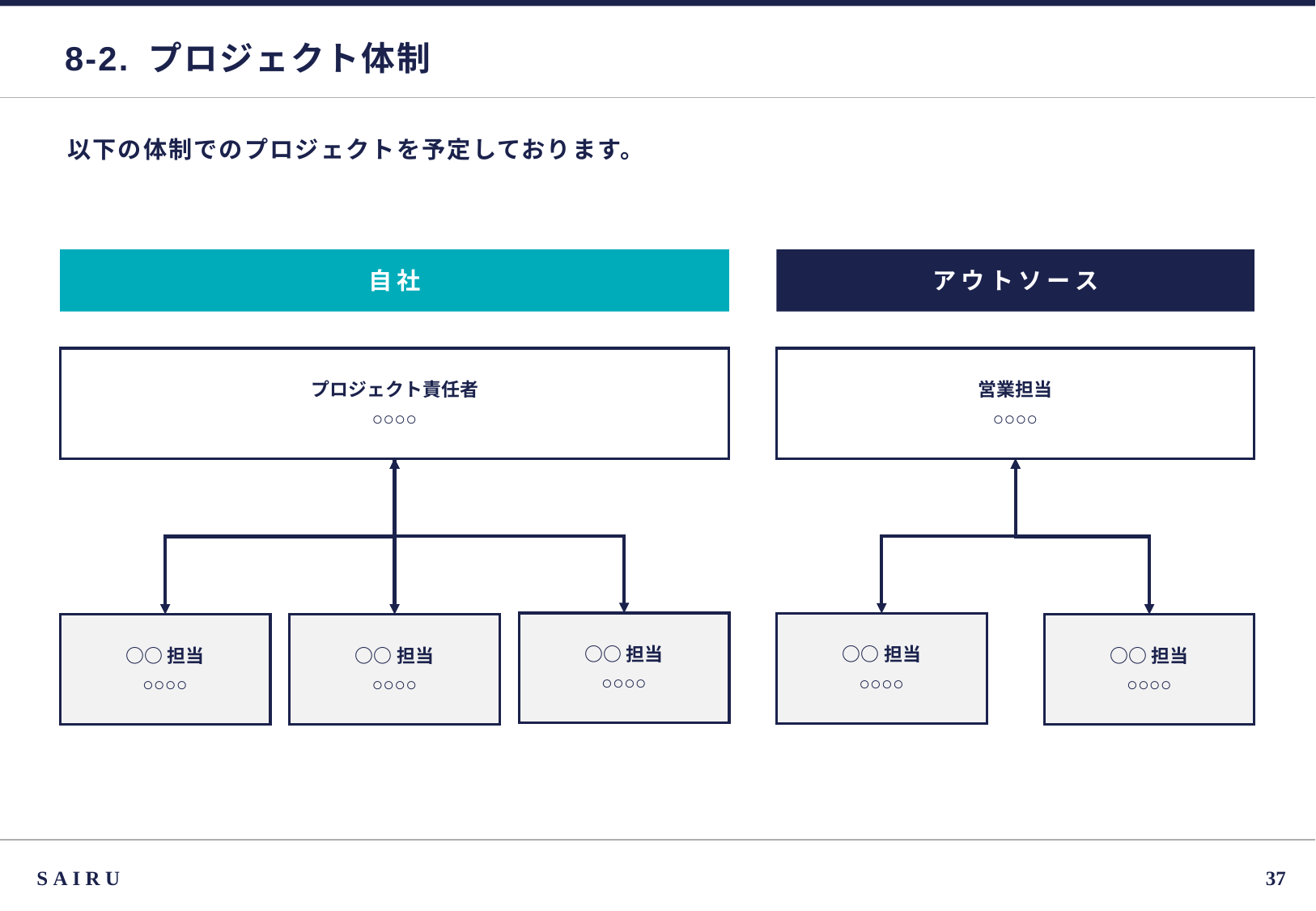

# 8-2. プロジェクト体制
以下の体制でのプロジェクトを予定しております。
自社
アウトソース
プロジェクト責任者
○○○○
営業担当
○○○○
○○担当
○○○○
○○担当
○○○○
○○担当
○○○○
○○担当
○○○○
○○担当
○○○○
SAIRU
37